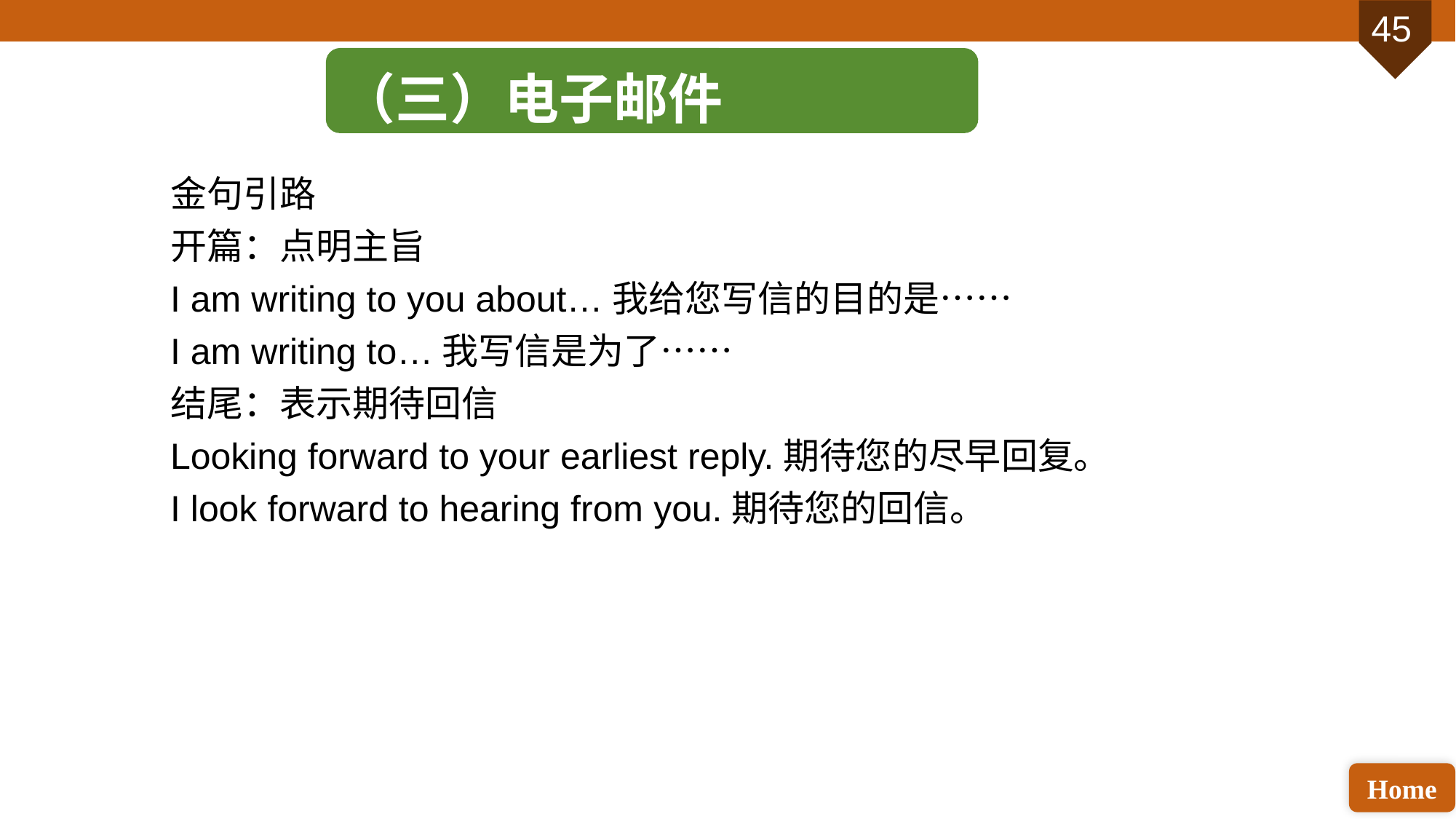

（三）电子邮件
金句引路
开篇：点明主旨
I am writing to you about…我给您写信的目的是……
I am writing to…我写信是为了……
结尾：表示期待回信
Looking forward to your earliest reply.期待您的尽早回复。
I look forward to hearing from you.期待您的回信。